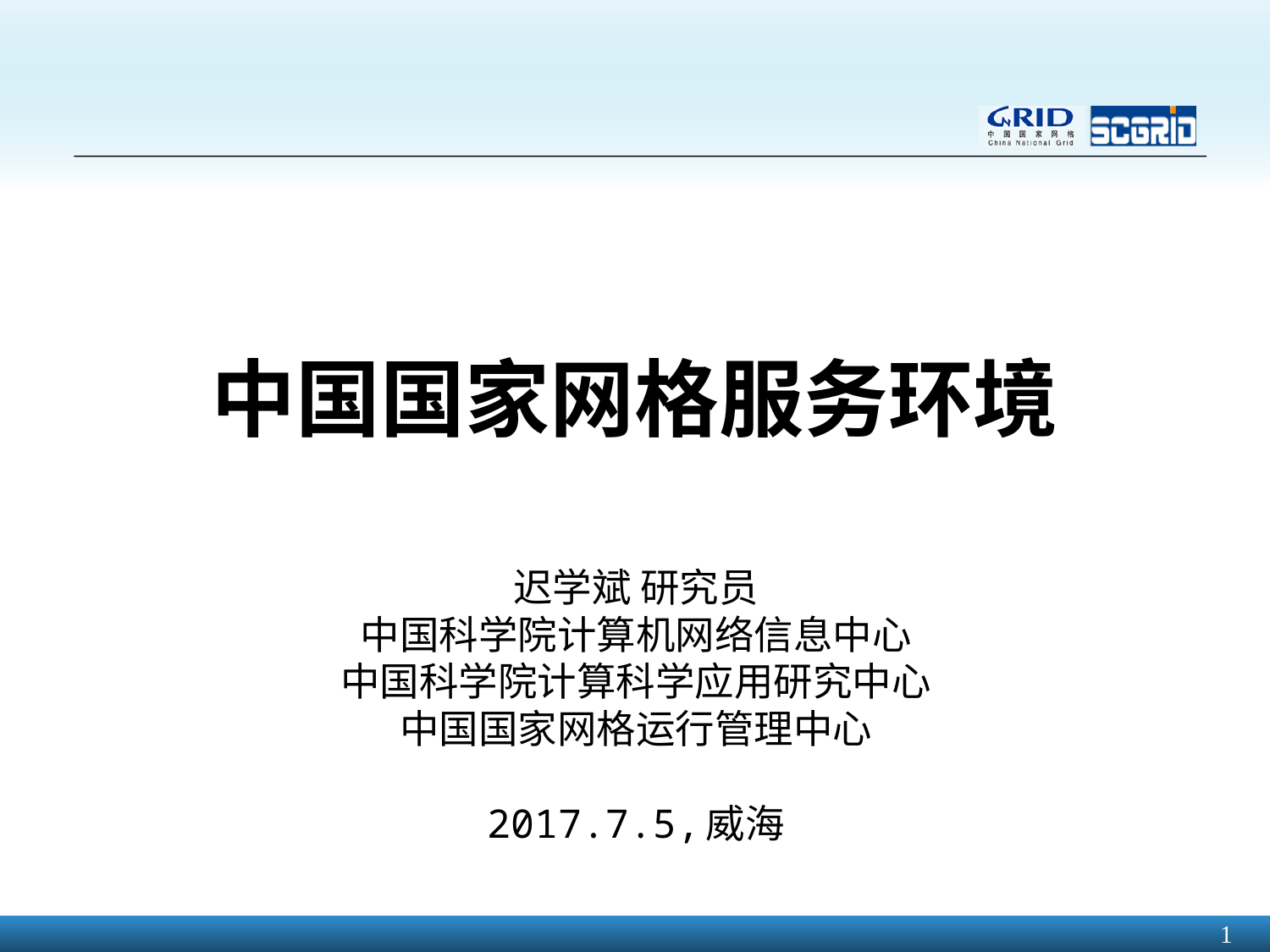

# 中国国家网格服务环境
迟学斌 研究员
中国科学院计算机网络信息中心
中国科学院计算科学应用研究中心
中国国家网格运行管理中心

2017.7.5,威海